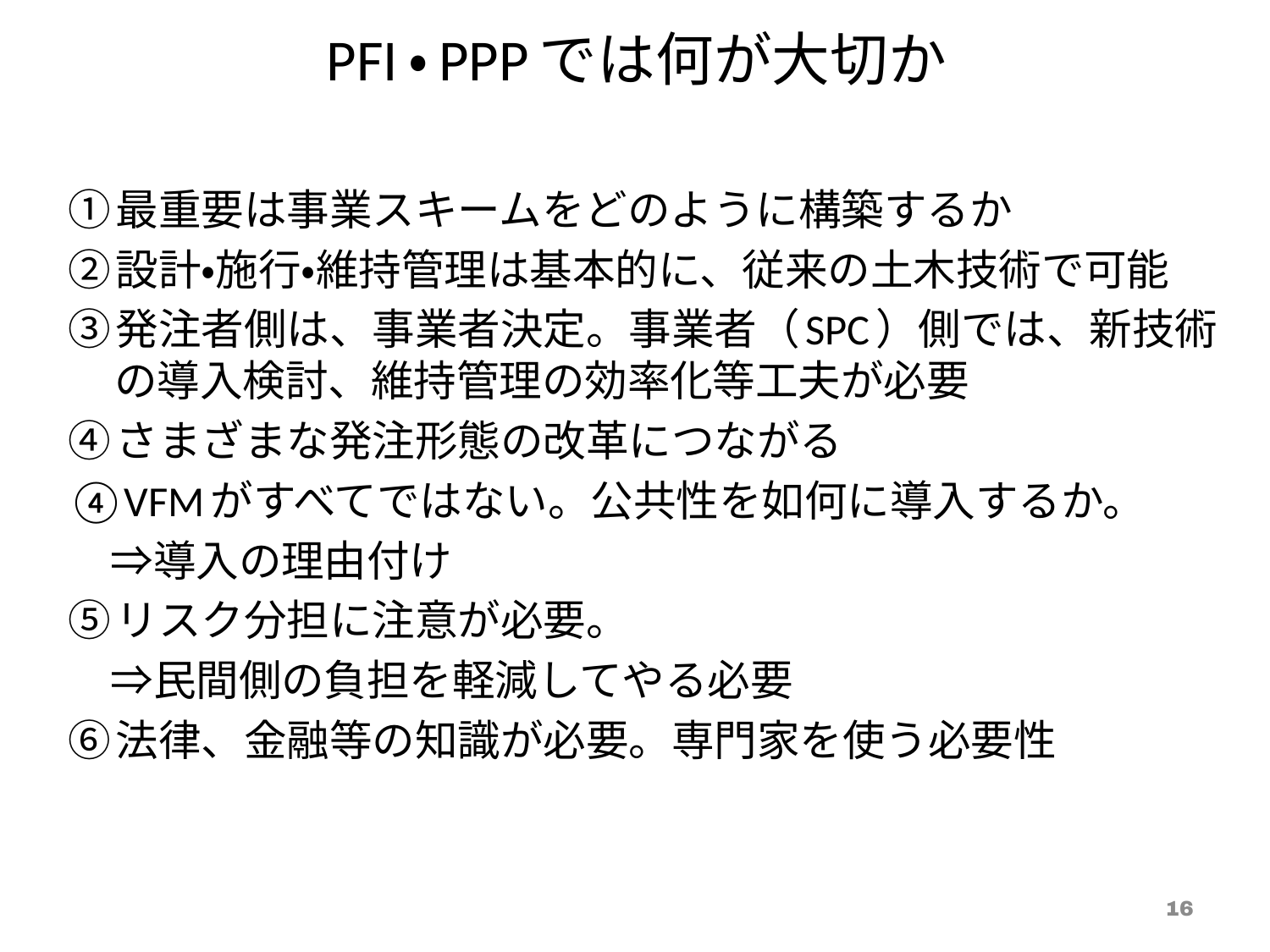

# PFI・PPPでは何が大切か
①最重要は事業スキームをどのように構築するか
②設計・施行・維持管理は基本的に、従来の土木技術で可能
③発注者側は、事業者決定。事業者（SPC）側では、新技術の導入検討、維持管理の効率化等工夫が必要
④さまざまな発注形態の改革につながる
④VFMがすべてではない。公共性を如何に導入するか。
　⇒導入の理由付け
⑤リスク分担に注意が必要。
　⇒民間側の負担を軽減してやる必要
⑥法律、金融等の知識が必要。専門家を使う必要性

16